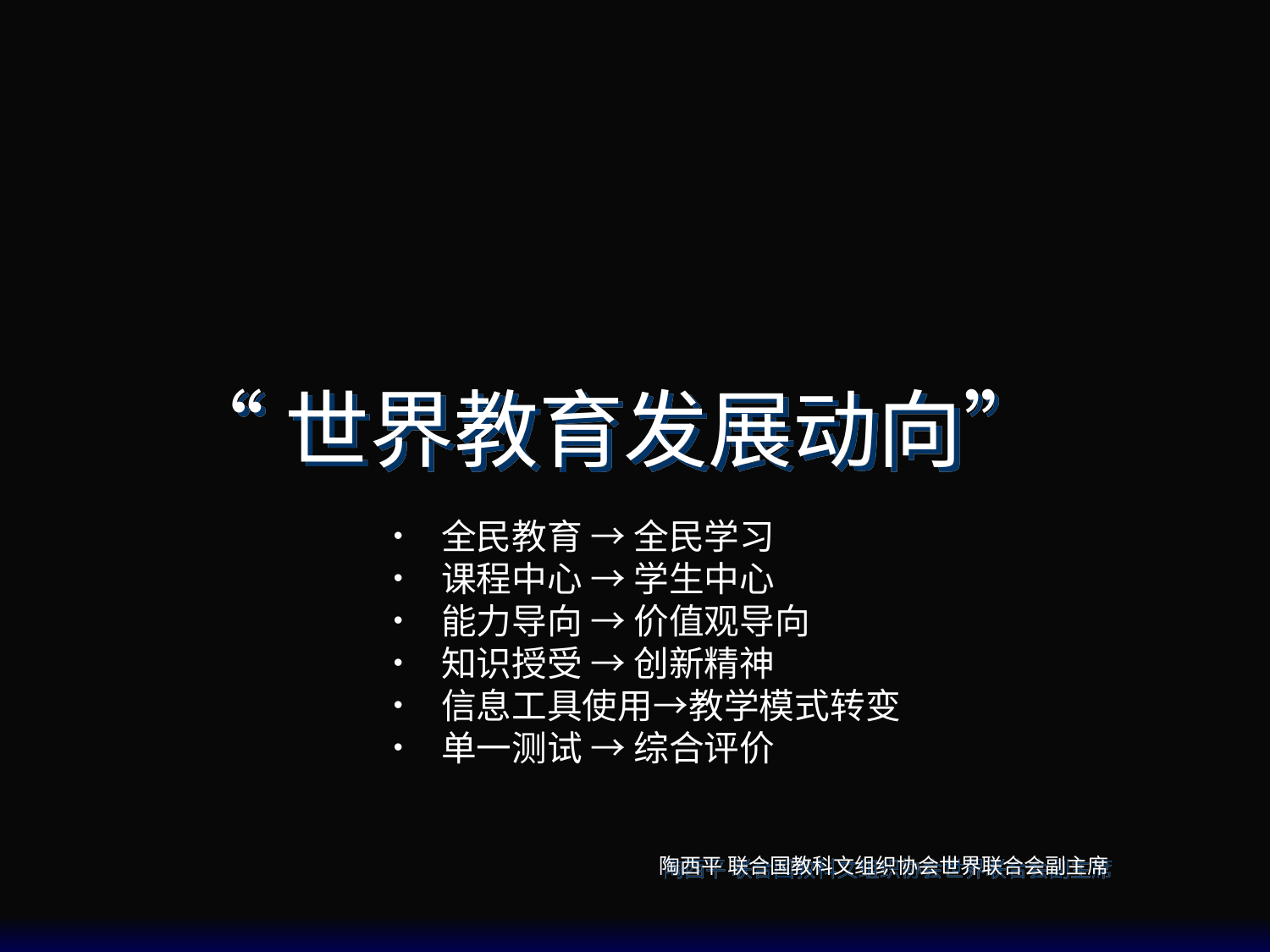

“世界教育发展动向”
全民教育 → 全民学习
课程中心 → 学生中心
能力导向 → 价值观导向
知识授受 → 创新精神
信息工具使用→教学模式转变
单一测试 → 综合评价

陶西平 联合国教科文组织协会世界联合会副主席